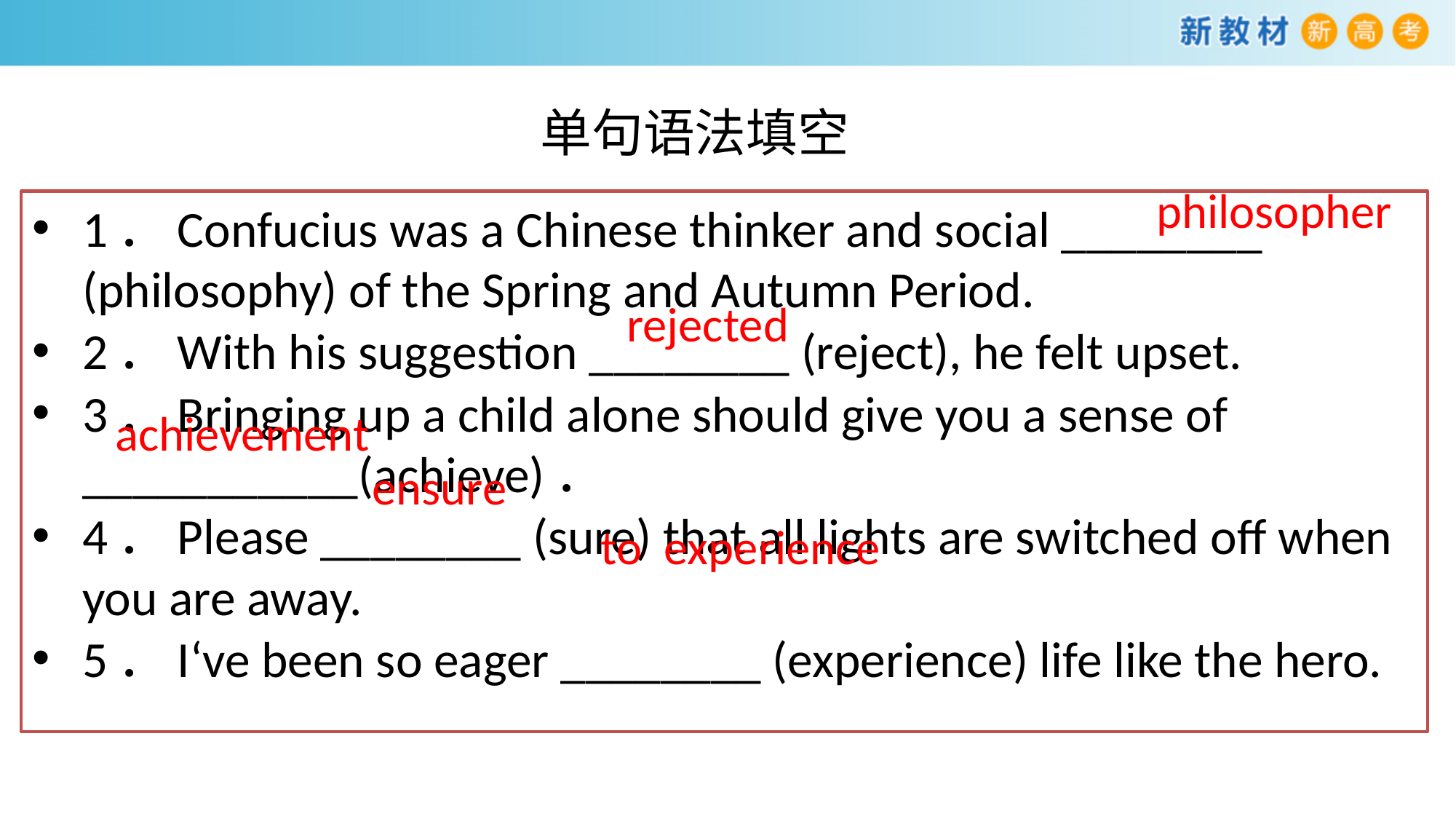

# 单句语法填空
philosopher
1．Confucius was a Chinese thinker and social ________ (philosophy) of the Spring and Autumn Period.
2．With his suggestion ________ (reject), he felt upset.
3．Bringing up a child alone should give you a sense of ___________(achieve)．
4．Please ________ (sure) that all lights are switched off when you are away.
5．I‘ve been so eager ________ (experience) life like the hero.

rejected
achievement
ensure
to  experience